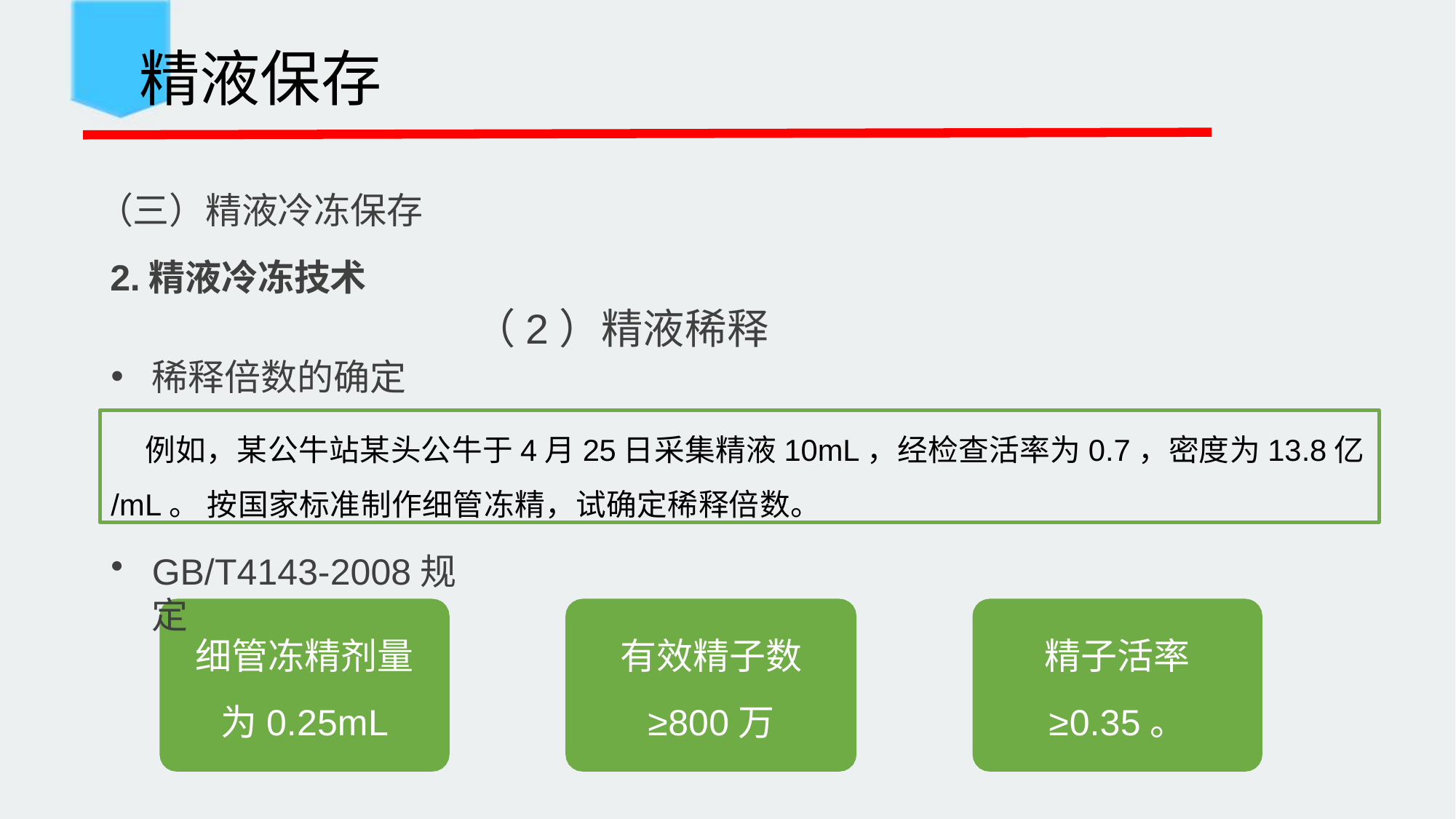

精液保存
 （三）精液冷冻保存
   2.精液冷冻技术

（2）精液稀释
稀释倍数的确定
例如，某公牛站某头公牛于4月25日采集精液10mL，经检查活率为0.7，密度为13.8亿/mL。 按国家标准制作细管冻精，试确定稀释倍数。
GB/T4143-2008规定

细管冻精剂量
为0.25mL
有效精子数
≥800万
精子活率
≥0.35。